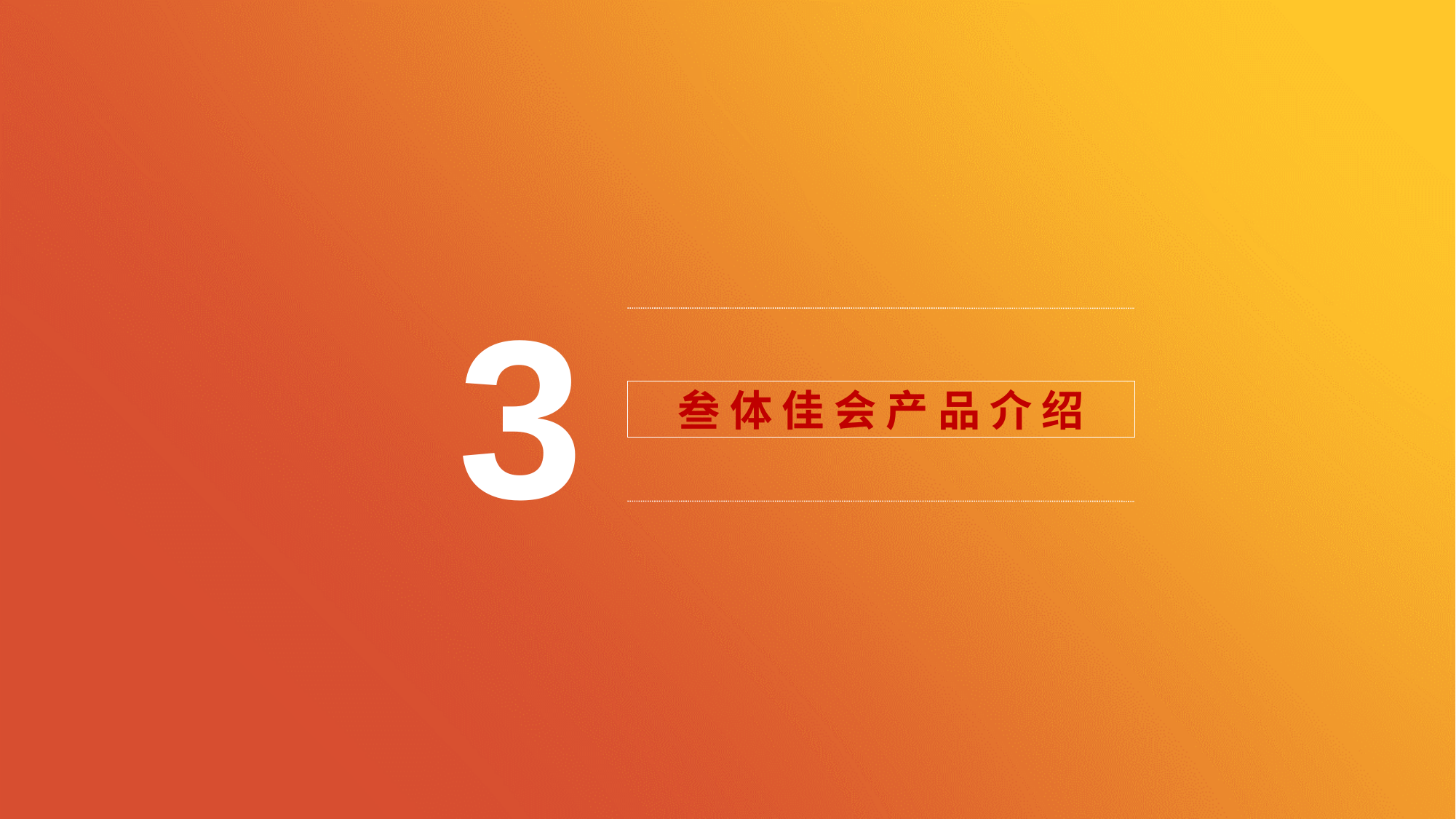

3

叁 体 佳 会 产 品 介 绍